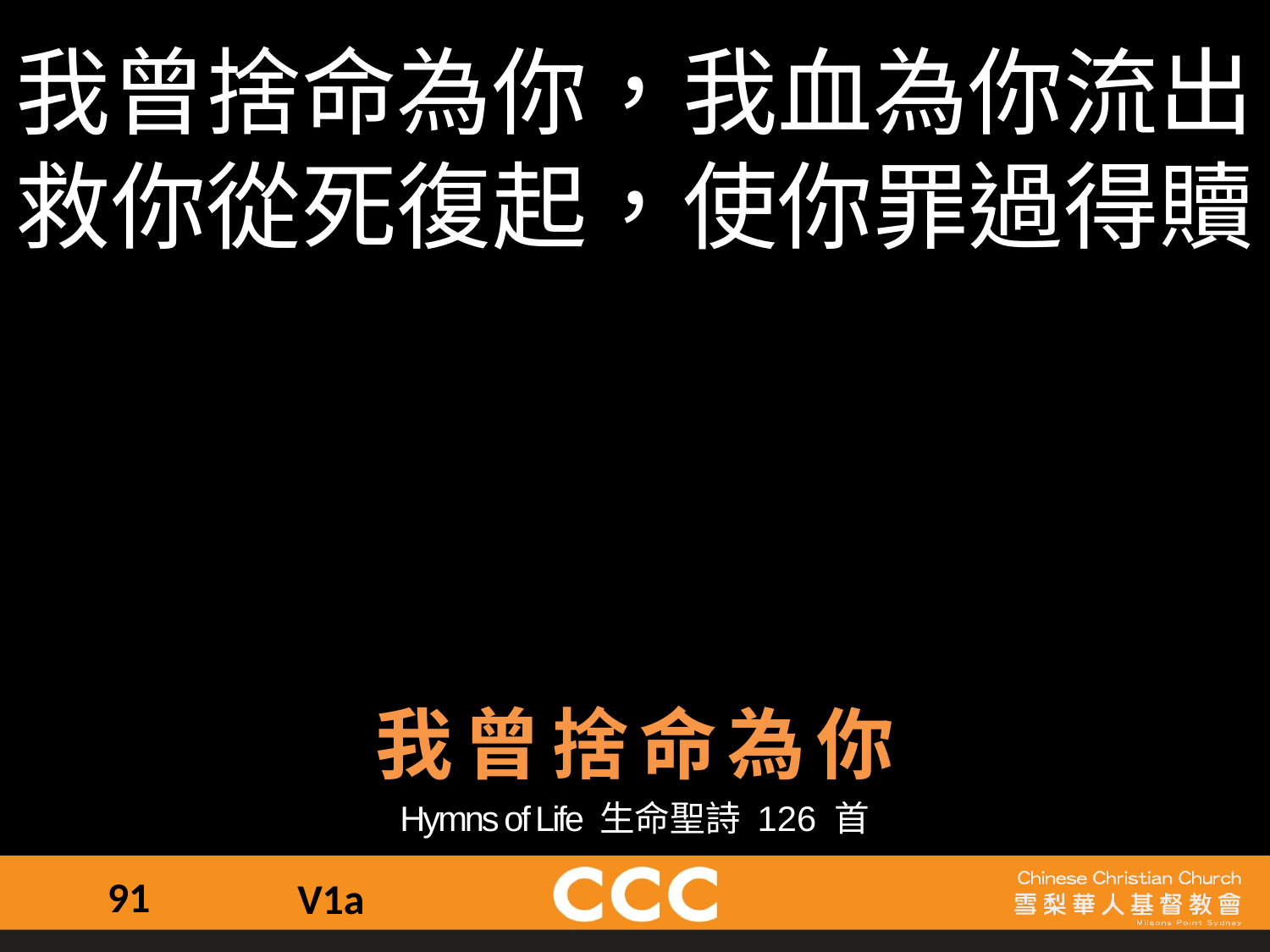

我曾捨命為你，我血為你流出
救你從死復起，使你罪過得贖
我曾捨命為你
Hymns of Life 生命聖詩 126 首
91
V1a